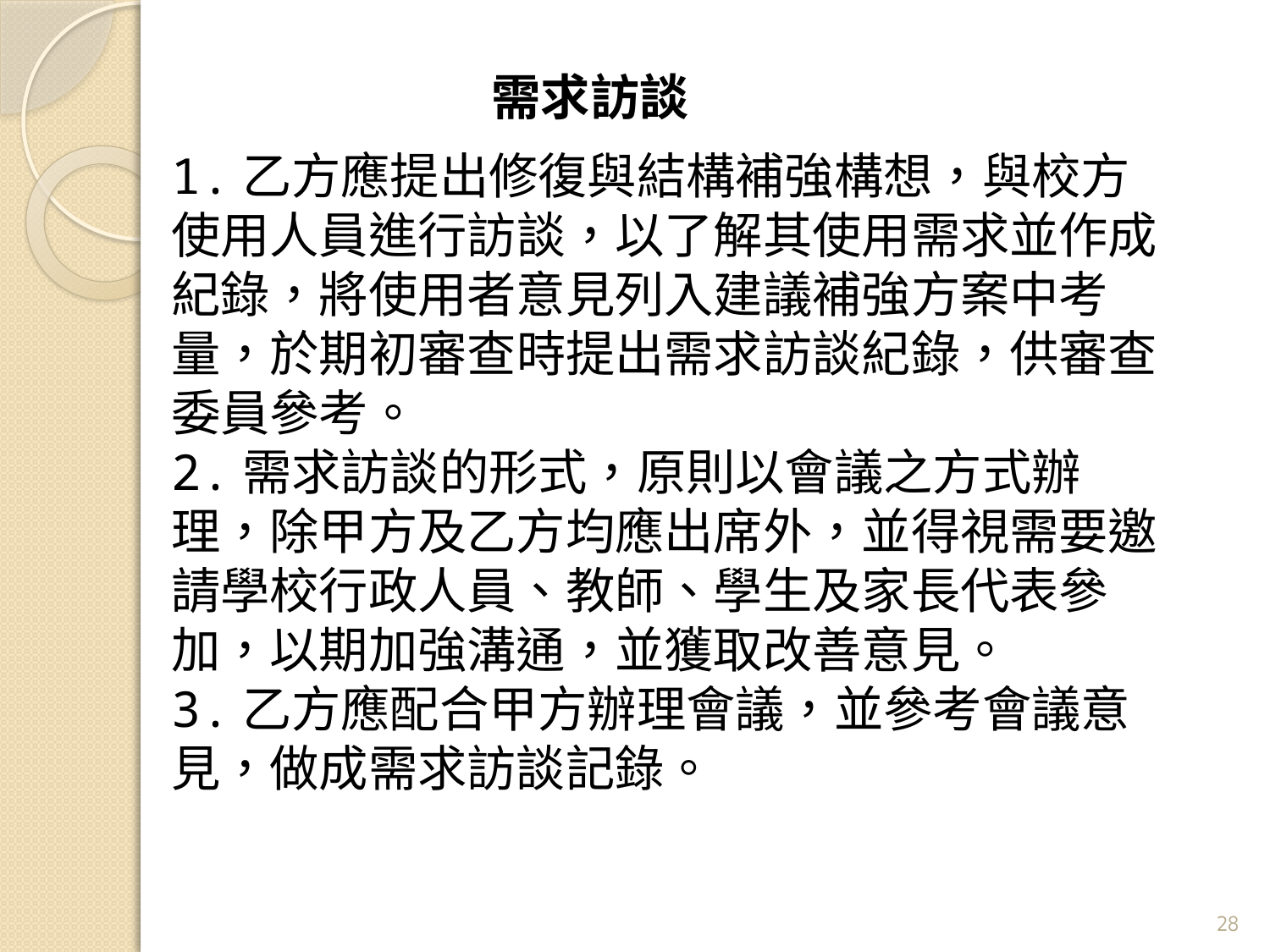

需求訪談
1.乙方應提出修復與結構補強構想，與校方使用人員進行訪談，以了解其使用需求並作成紀錄，將使用者意見列入建議補強方案中考量，於期初審查時提出需求訪談紀錄，供審查委員參考。
2.需求訪談的形式，原則以會議之方式辦理，除甲方及乙方均應出席外，並得視需要邀請學校行政人員、教師、學生及家長代表參加，以期加強溝通，並獲取改善意見。
3.乙方應配合甲方辦理會議，並參考會議意見，做成需求訪談記錄。
28